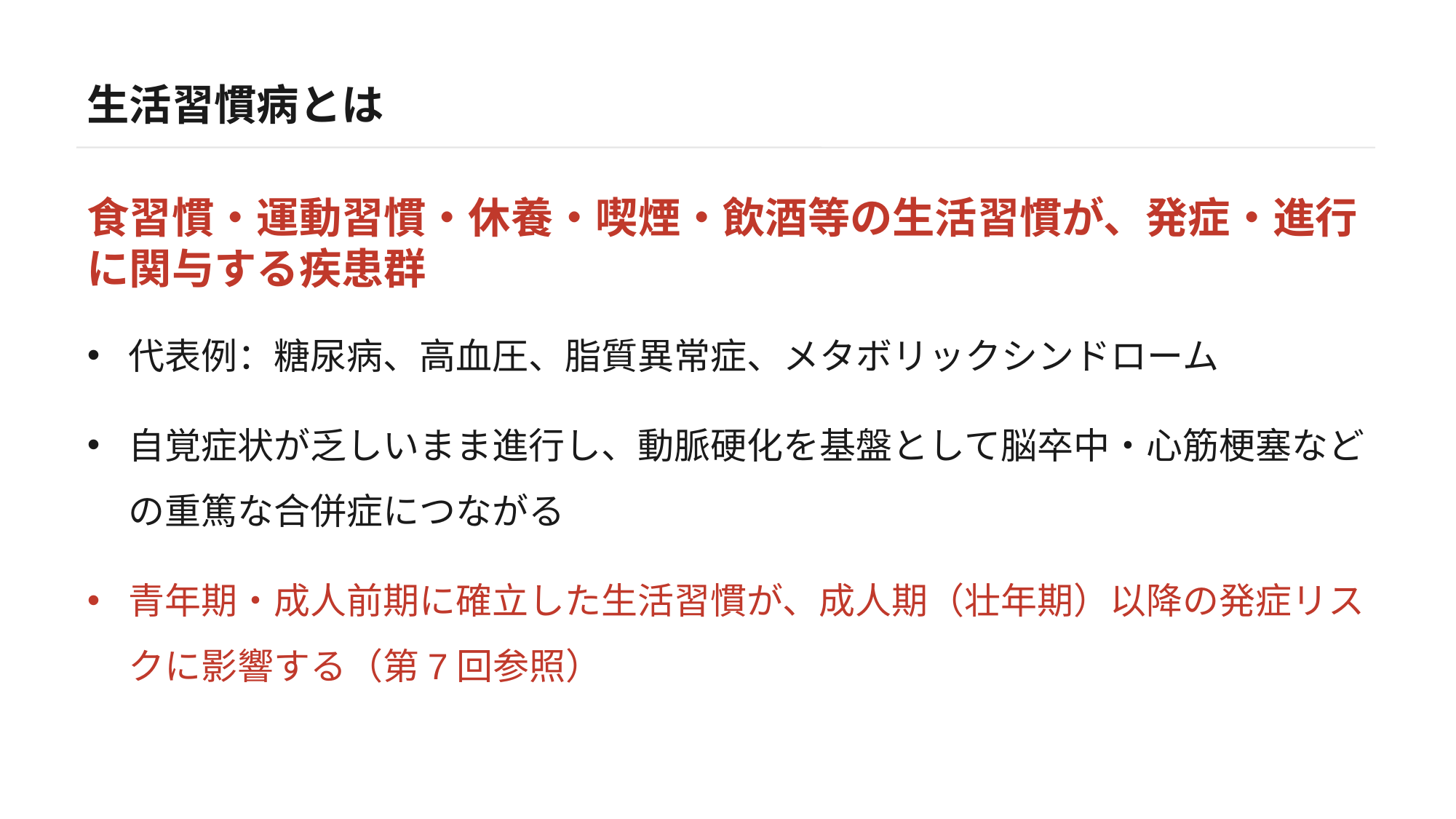

生活習慣病とは

食習慣・運動習慣・休養・喫煙・飲酒等の生活習慣が、発症・進行に関与する疾患群
代表例：糖尿病、高血圧、脂質異常症、メタボリックシンドローム
自覚症状が乏しいまま進行し、動脈硬化を基盤として脳卒中・心筋梗塞などの重篤な合併症につながる
青年期・成人前期に確立した生活習慣が、成人期（壮年期）以降の発症リスクに影響する（第7回参照）